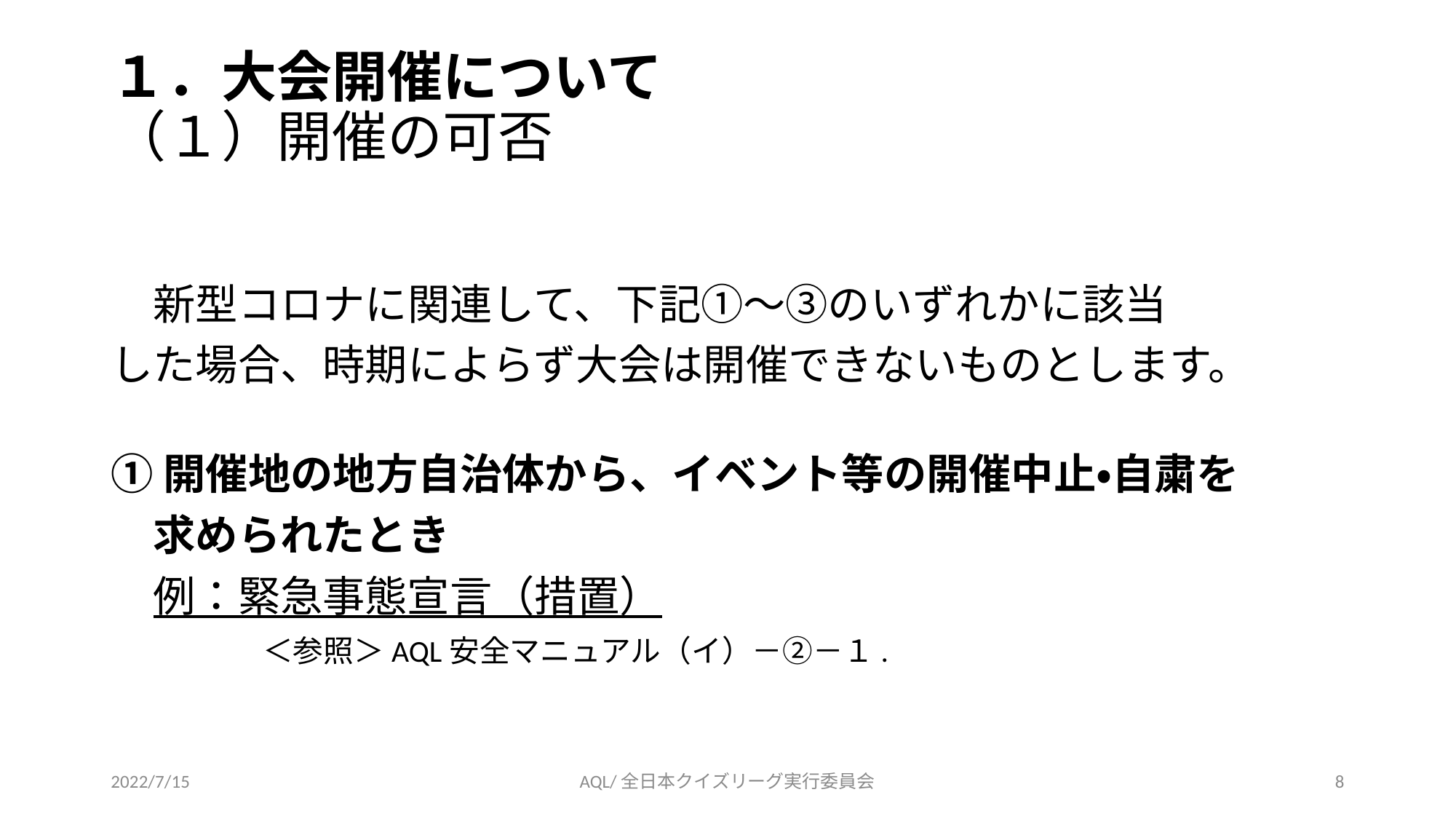

# １．大会開催について （１）開催の可否
　新型コロナに関連して、下記①～③のいずれかに該当
した場合、時期によらず大会は開催できないものとします。

①開催地の地方自治体から、イベント等の開催中止・自粛を
　求められたとき
　例：緊急事態宣言（措置）
　　　　　＜参照＞AQL安全マニュアル（イ）－②－１.
2022/7/15
AQL/全日本クイズリーグ実行委員会
8